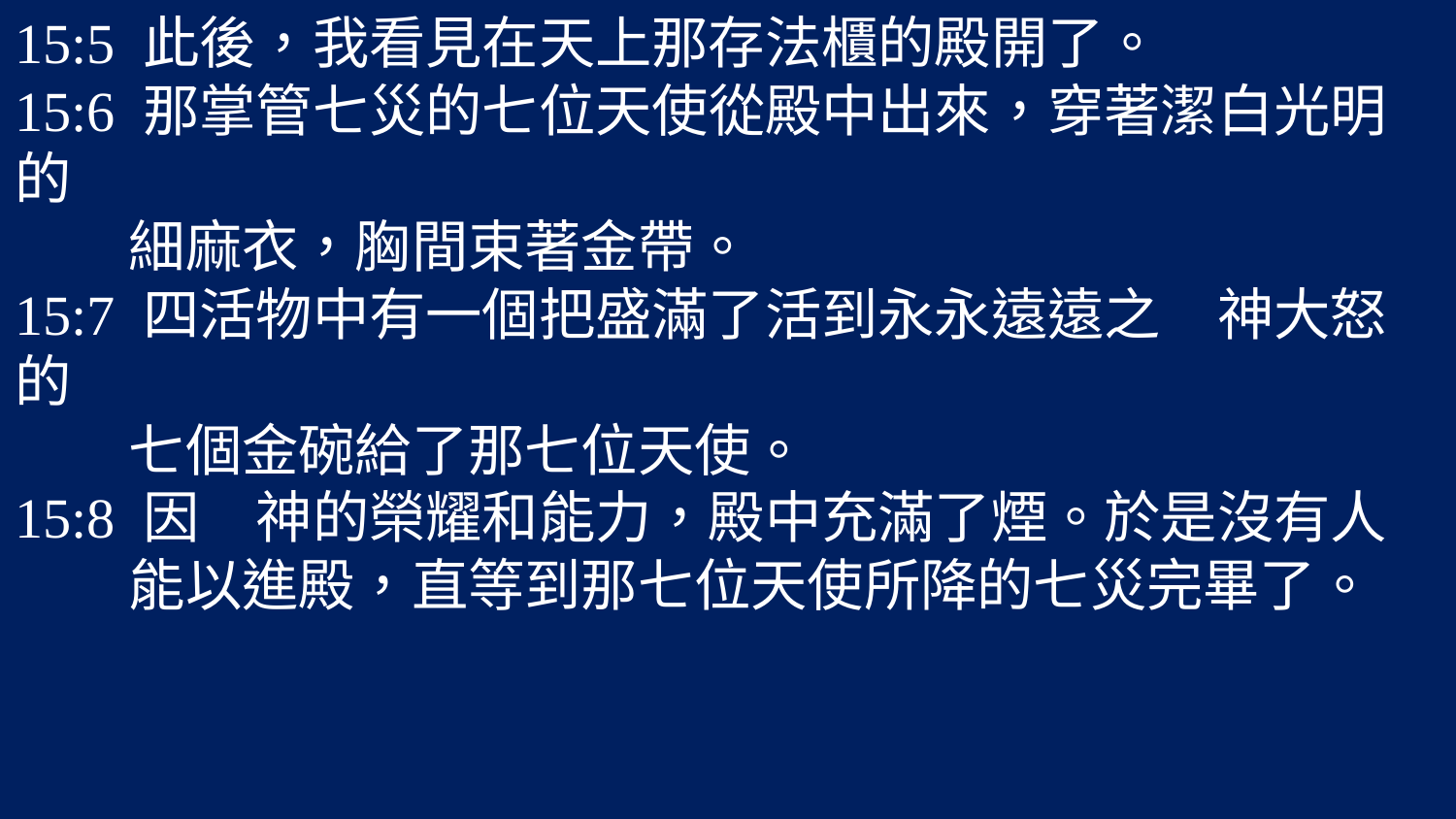

15:5 此後，我看見在天上那存法櫃的殿開了。
15:6 那掌管七災的七位天使從殿中出來，穿著潔白光明的
        細麻衣，胸間束著金帶。
15:7 四活物中有一個把盛滿了活到永永遠遠之　神大怒的
        七個金碗給了那七位天使。
15:8 因　神的榮耀和能力，殿中充滿了煙。於是沒有人
        能以進殿，直等到那七位天使所降的七災完畢了。